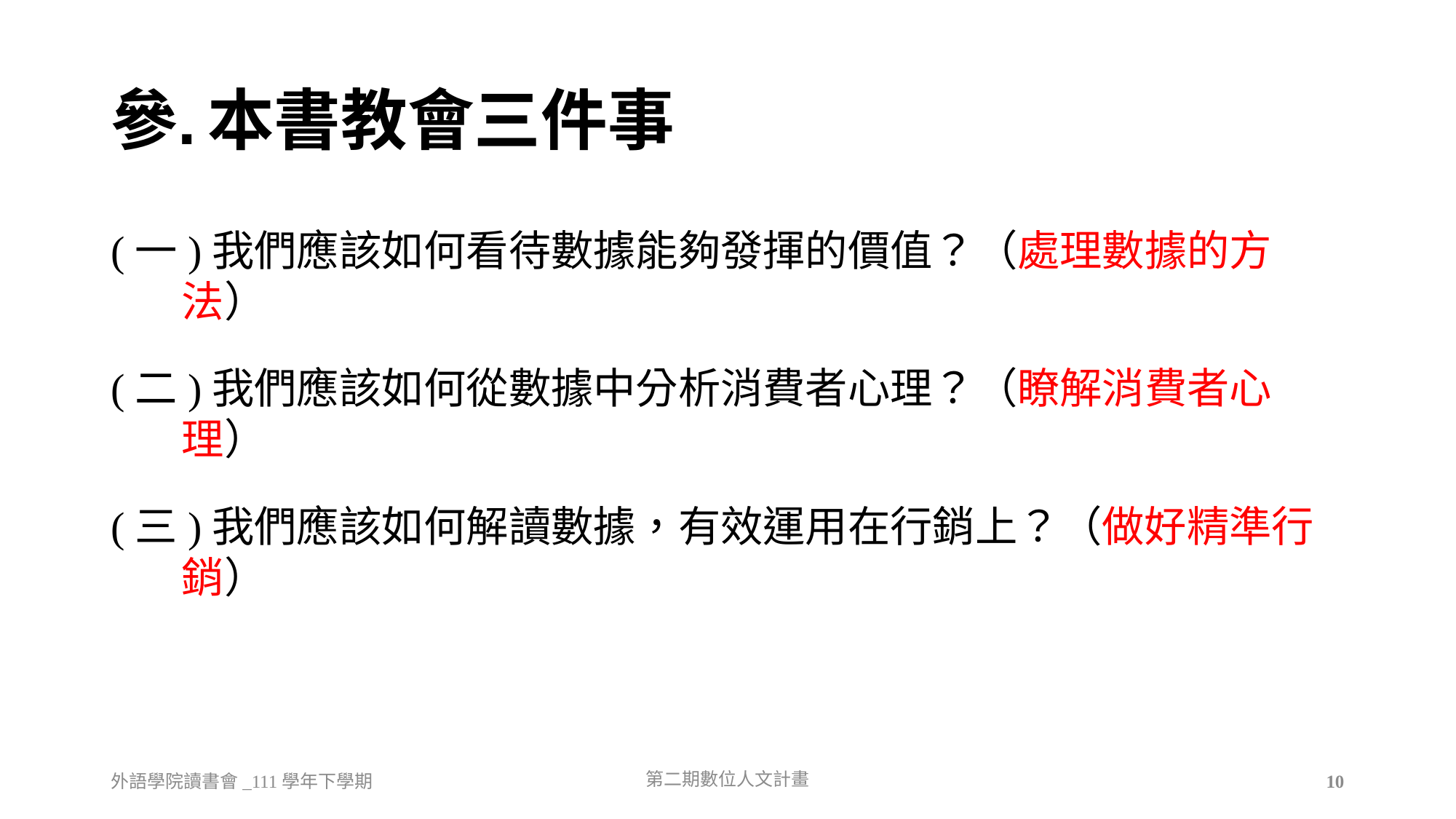

# 本書教會三件事
(一)我們應該如何看待數據能夠發揮的價值？（處理數據的方法）
(二)我們應該如何從數據中分析消費者心理？（瞭解消費者心理）
(三)我們應該如何解讀數據，有效運用在行銷上？（做好精準行銷）
外語學院讀書會_111學年下學期
第二期數位人文計畫
10